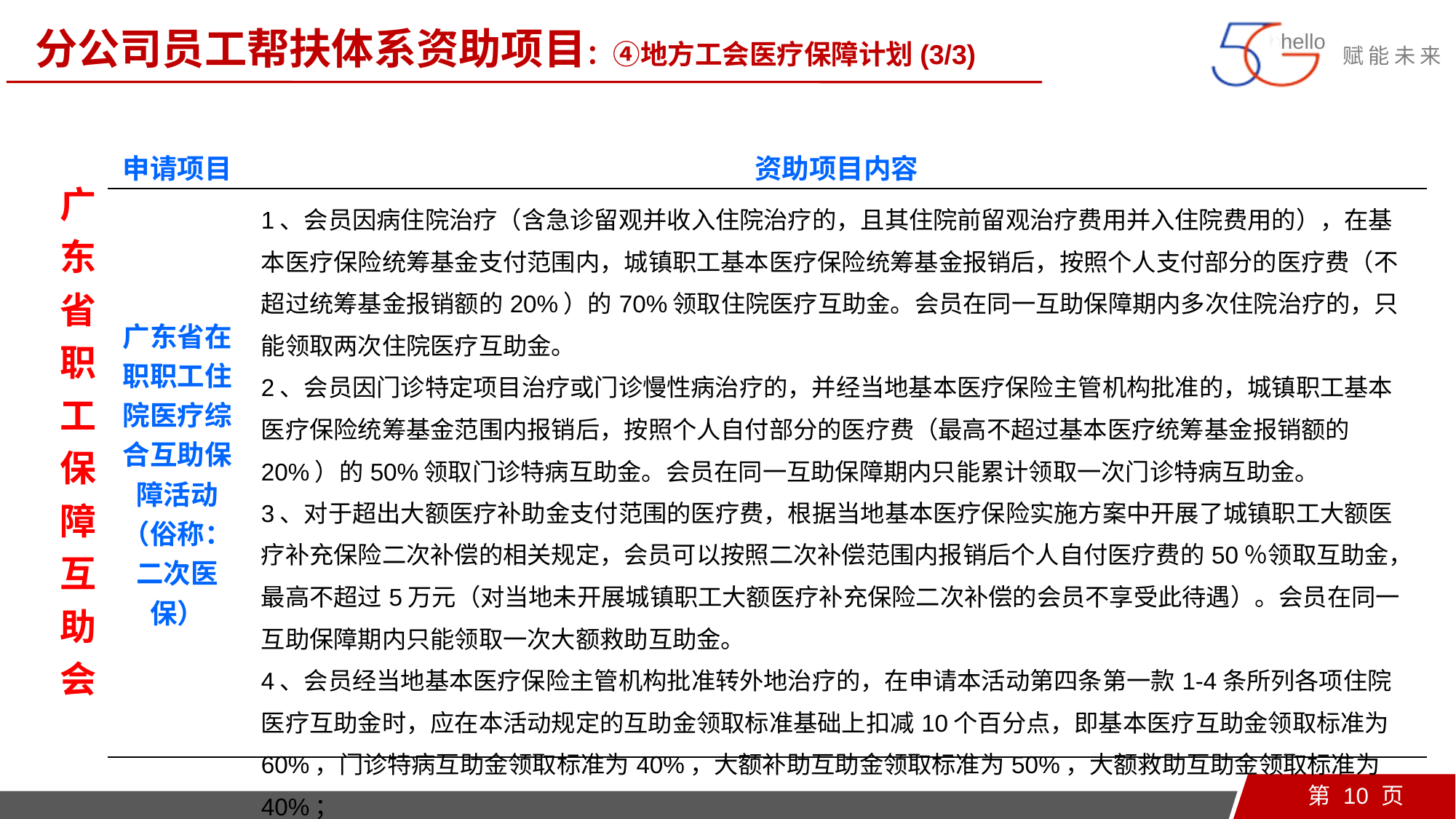

分公司员工帮扶体系资助项目：④地方工会医疗保障计划(3/3)
| 广东省职工保障互助会 | 申请项目 | 资助项目内容 |
| --- | --- | --- |
|  | 广东省在职职工住院医疗综合互助保障活动（俗称：二次医保） | 1、会员因病住院治疗（含急诊留观并收入住院治疗的，且其住院前留观治疗费用并入住院费用的），在基本医疗保险统筹基金支付范围内，城镇职工基本医疗保险统筹基金报销后，按照个人支付部分的医疗费（不超过统筹基金报销额的20%）的70%领取住院医疗互助金。会员在同一互助保障期内多次住院治疗的，只能领取两次住院医疗互助金。 2、会员因门诊特定项目治疗或门诊慢性病治疗的，并经当地基本医疗保险主管机构批准的，城镇职工基本医疗保险统筹基金范围内报销后，按照个人自付部分的医疗费（最高不超过基本医疗统筹基金报销额的20%）的50%领取门诊特病互助金。会员在同一互助保障期内只能累计领取一次门诊特病互助金。 3、对于超出大额医疗补助金支付范围的医疗费，根据当地基本医疗保险实施方案中开展了城镇职工大额医疗补充保险二次补偿的相关规定，会员可以按照二次补偿范围内报销后个人自付医疗费的50％领取互助金，最高不超过5万元（对当地未开展城镇职工大额医疗补充保险二次补偿的会员不享受此待遇）。会员在同一互助保障期内只能领取一次大额救助互助金。 4、会员经当地基本医疗保险主管机构批准转外地治疗的，在申请本活动第四条第一款1-4条所列各项住院医疗互助金时，应在本活动规定的互助金领取标准基础上扣减10个百分点，即基本医疗互助金领取标准为60%，门诊特病互助金领取标准为40%，大额补助互助金领取标准为50%，大额救助互助金领取标准为40%； 5、首次参加本活动的会员在互助保障期生效30日（含本数）内因病住院治疗的，不享受领取互助金待遇。 |